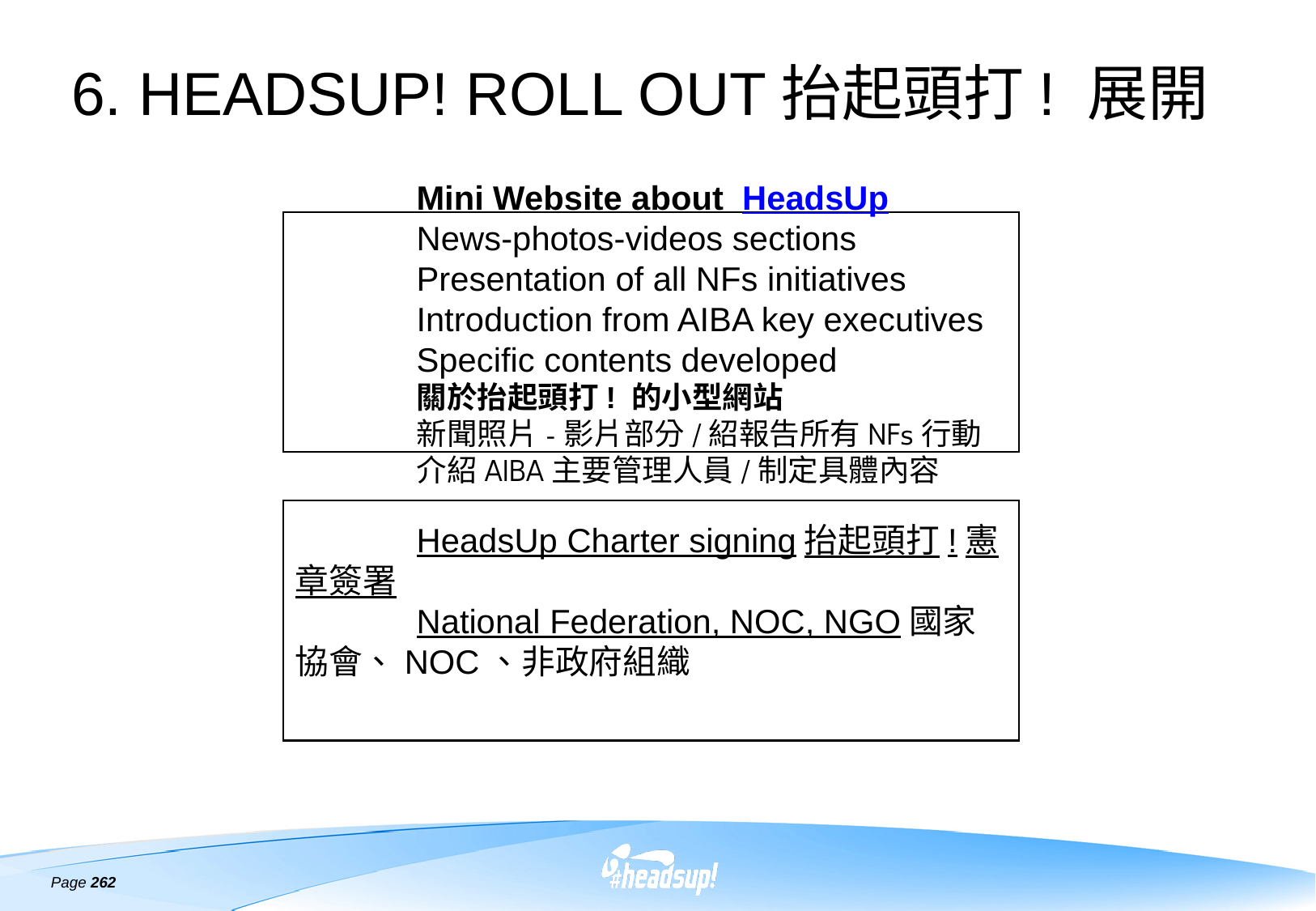

# 6. HEADSUP! ROLL OUT抬起頭打! 展開
	Mini Website about  HeadsUp
News-photos-videos sections
Presentation of all NFs initiatives
Introduction from AIBA key executives
Specific contents developed
關於抬起頭打! 的小型網站
新聞照片-影片部分/紹報告所有NFs行動
介紹AIBA主要管理人員/制定具體內容
	HeadsUp Charter signing抬起頭打!憲章簽署
	National Federation, NOC, NGO國家協會、NOC、非政府組織